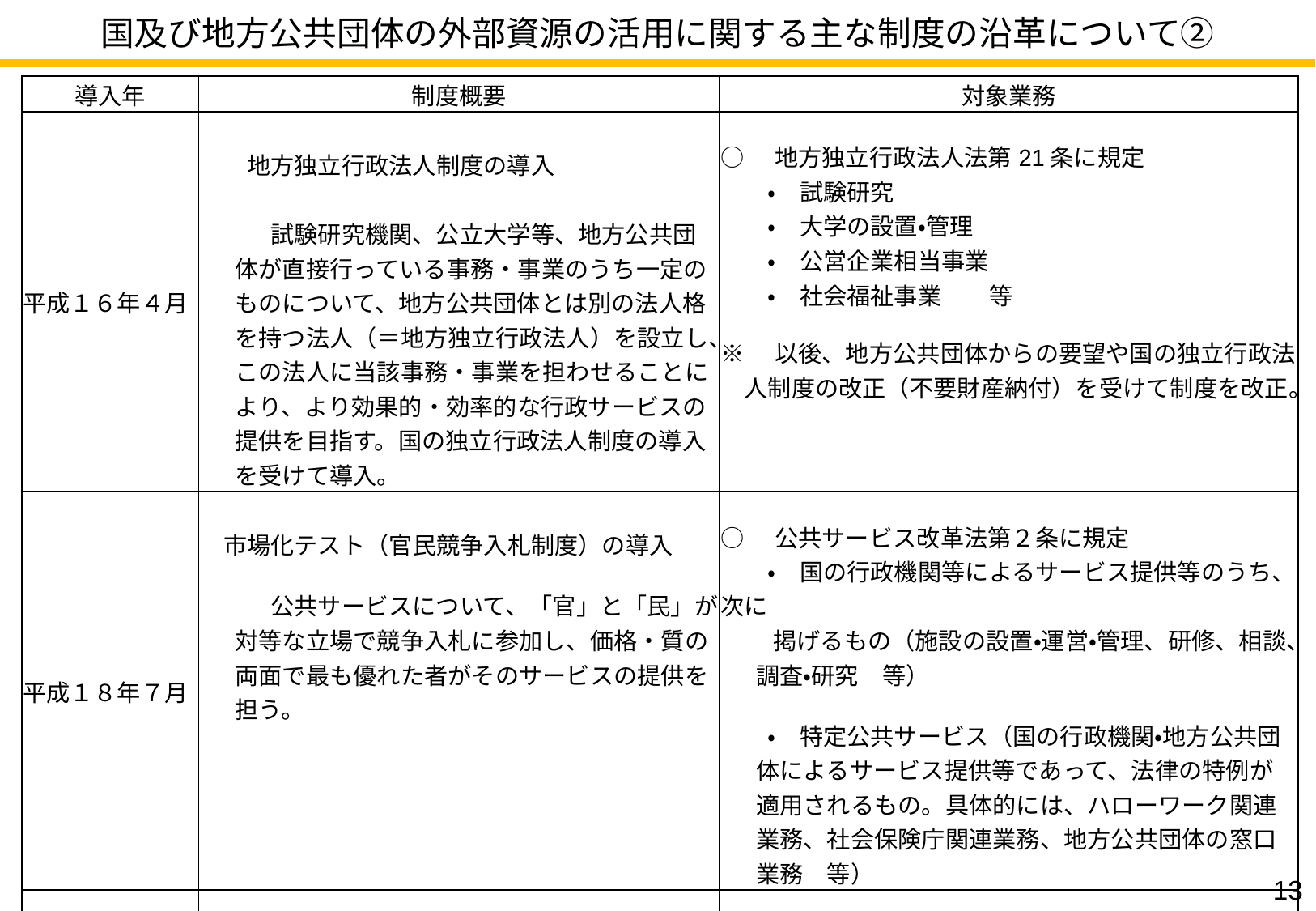

国及び地方公共団体の外部資源の活用に関する主な制度の沿革について②
| 導入年 | 制度概要 | 対象業務 |
| --- | --- | --- |
| 平成１６年４月 | 地方独立行政法人制度の導入 　　 　　試験研究機関、公立大学等、地方公共団体が直接行っている事務・事業のうち一定のものについて、地方公共団体とは別の法人格を持つ法人（＝地方独立行政法人）を設立し、この法人に当該事務・事業を担わせることにより、より効果的・効率的な行政サービスの提供を目指す。国の独立行政法人制度の導入を受けて導入。 | ○　地方独立行政法人法第21条に規定 　　・　試験研究 　　・　大学の設置・管理 　　・　公営企業相当事業 　　・　社会福祉事業　　等 ※　以後、地方公共団体からの要望や国の独立行政法人制度の改正（不要財産納付）を受けて制度を改正。 |
| 平成１８年７月 | 市場化テスト（官民競争入札制度）の導入 　　公共サービスについて、「官」と「民」が対等な立場で競争入札に参加し、価格・質の両面で最も優れた者がそのサービスの提供を担う。 | ○　公共サービス改革法第２条に規定 　　・　国の行政機関等によるサービス提供等のうち、次に 　　 掲げるもの（施設の設置・運営・管理、研修、相談、調査・研究　等） 　　・　特定公共サービス（国の行政機関・地方公共団体によるサービス提供等であって、法律の特例が適用されるもの。具体的には、ハローワーク関連業務、社会保険庁関連業務、地方公共団体の窓口業務　等） |
| 平成２４年１１月 | 公共施設等運営権制度の導入 PFI制度のひとつとして、利用料金の徴収を行う公共施設について、施設の所有権を公共主体が有したまま、施設の運営権を民間事業者に設定する方式を新設。 | ○　PFI法第２条に規定 　　　 PFI事業のうち、事業者が、運営権の設定を受けて、管理者等が所有権を有する公共施設等の運営等を行い、利用料金を自らの収入として収受するもの (※重点事業：水道、下水道、空港、道路) |
13